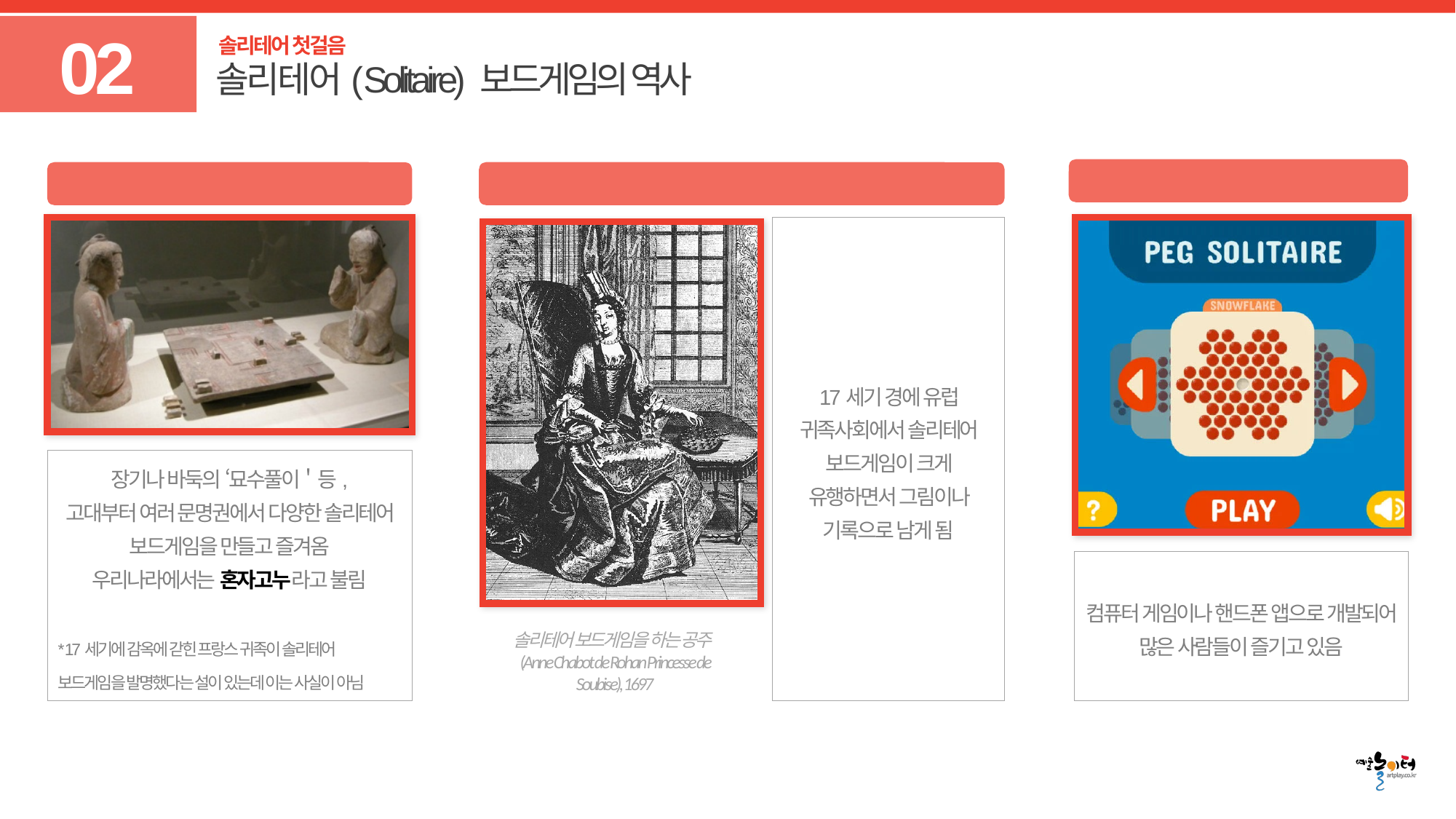

02
솔리테어 첫걸음
# 솔리테어(Solitaire) 보드게임의 역사
현대의 솔리테어 보드게임
솔리테어 보드게임의 유래
17세기 솔리테어 보드게임의 유행

장기나 바둑의 ‘묘수풀이＇등,
고대부터 여러 문명권에서 다양한 솔리테어 보드게임을 만들고 즐겨옴
우리나라에서는 혼자고누라고 불림

* 17세기에 감옥에 갇힌 프랑스 귀족이 솔리테어 보드게임을 발명했다는 설이 있는데 이는 사실이 아님
17세기 경에 유럽 귀족사회에서 솔리테어 보드게임이 크게 유행하면서 그림이나 기록으로 남게 됨

솔리테어 보드게임을 하는 공주(Anne Chabot de Rohan Princesse de Soubise), 1697

컴퓨터 게임이나 핸드폰 앱으로 개발되어 많은 사람들이 즐기고 있음